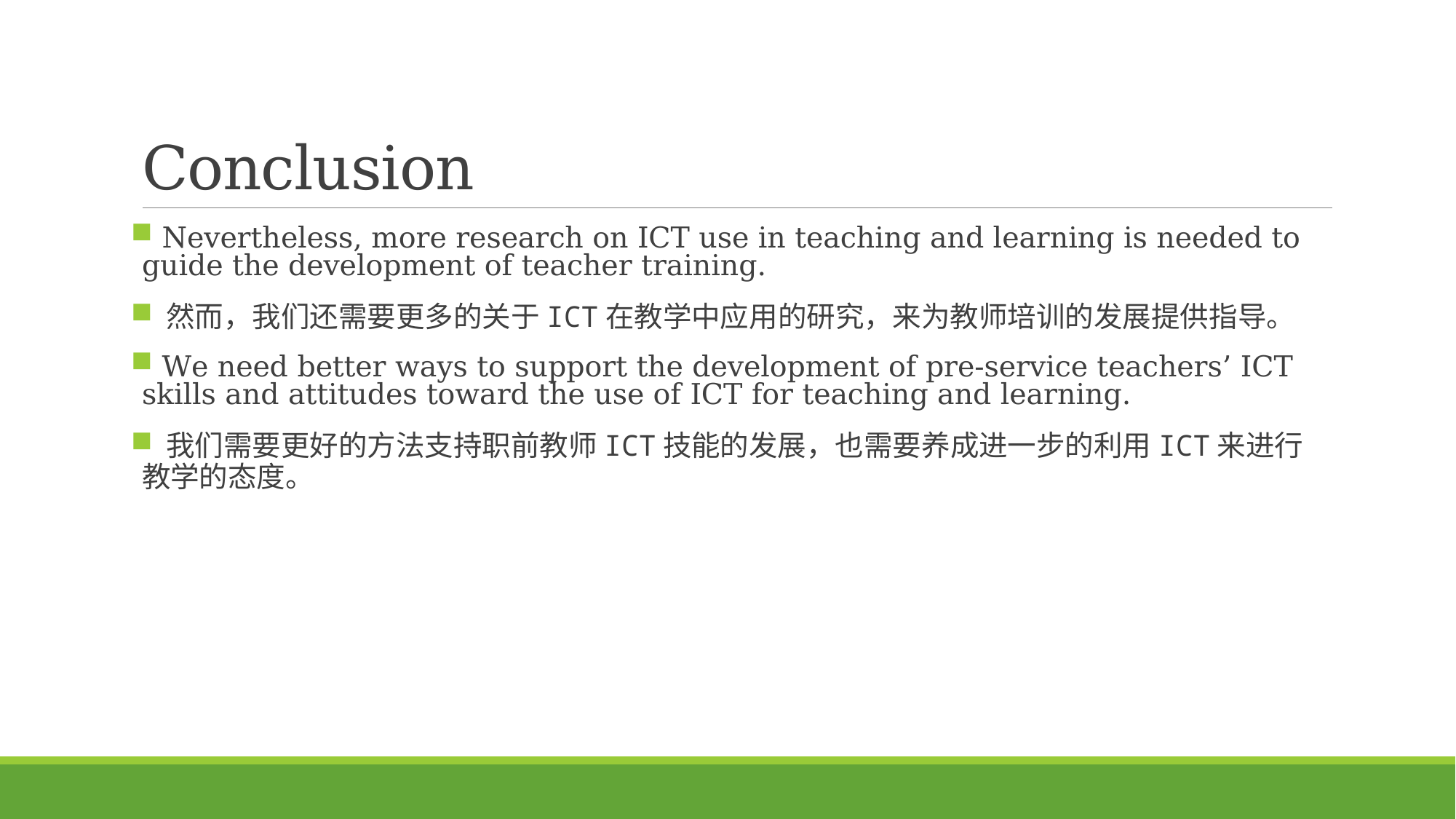

# Conclusion
 Nevertheless, more research on ICT use in teaching and learning is needed to guide the development of teacher training.
 然而，我们还需要更多的关于ICT在教学中应用的研究，来为教师培训的发展提供指导。
 We need better ways to support the development of pre-service teachers’ ICT skills and attitudes toward the use of ICT for teaching and learning.
 我们需要更好的方法支持职前教师ICT技能的发展，也需要养成进一步的利用ICT来进行教学的态度。